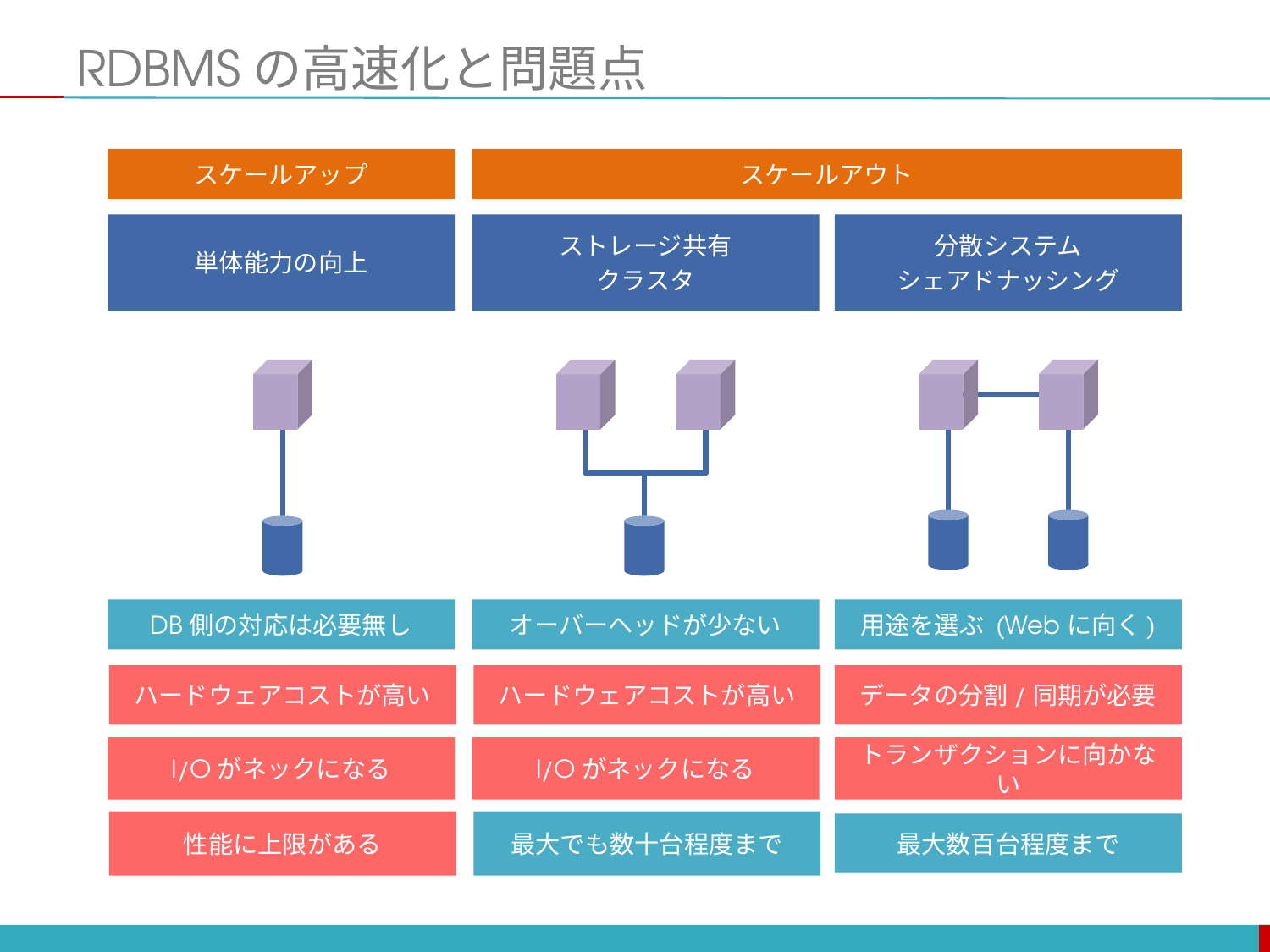

# RDBMSの高速化と問題点
スケールアップ
スケールアウト
単体能力の向上
ストレージ共有
クラスタ
分散システム
シェアドナッシング

DB側の対応は必要無し
オーバーヘッドが少ない
用途を選ぶ (Webに向く)
ハードウェアコストが高い
ハードウェアコストが高い
データの分割/同期が必要
I/Oがネックになる
I/Oがネックになる
トランザクションに向かない
性能に上限がある
最大でも数十台程度まで
最大数百台程度まで